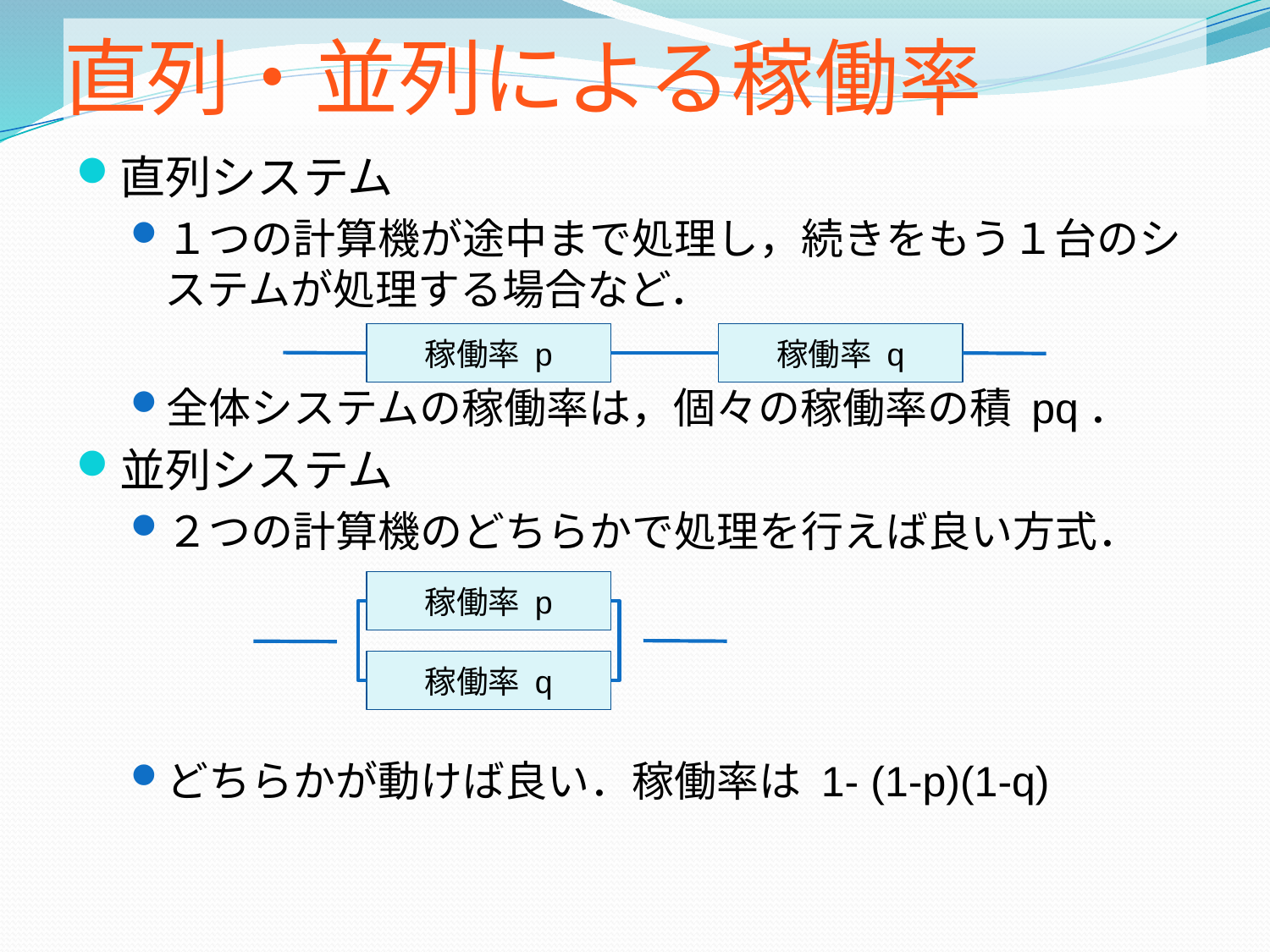

# 直列・並列による稼働率
直列システム
１つの計算機が途中まで処理し，続きをもう１台のシステムが処理する場合など．

全体システムの稼働率は，個々の稼働率の積 pq．
並列システム
２つの計算機のどちらかで処理を行えば良い方式．

どちらかが動けば良い．稼働率は 1- (1-p)(1-q)
稼働率 p
稼働率 q
稼働率 p
稼働率 q